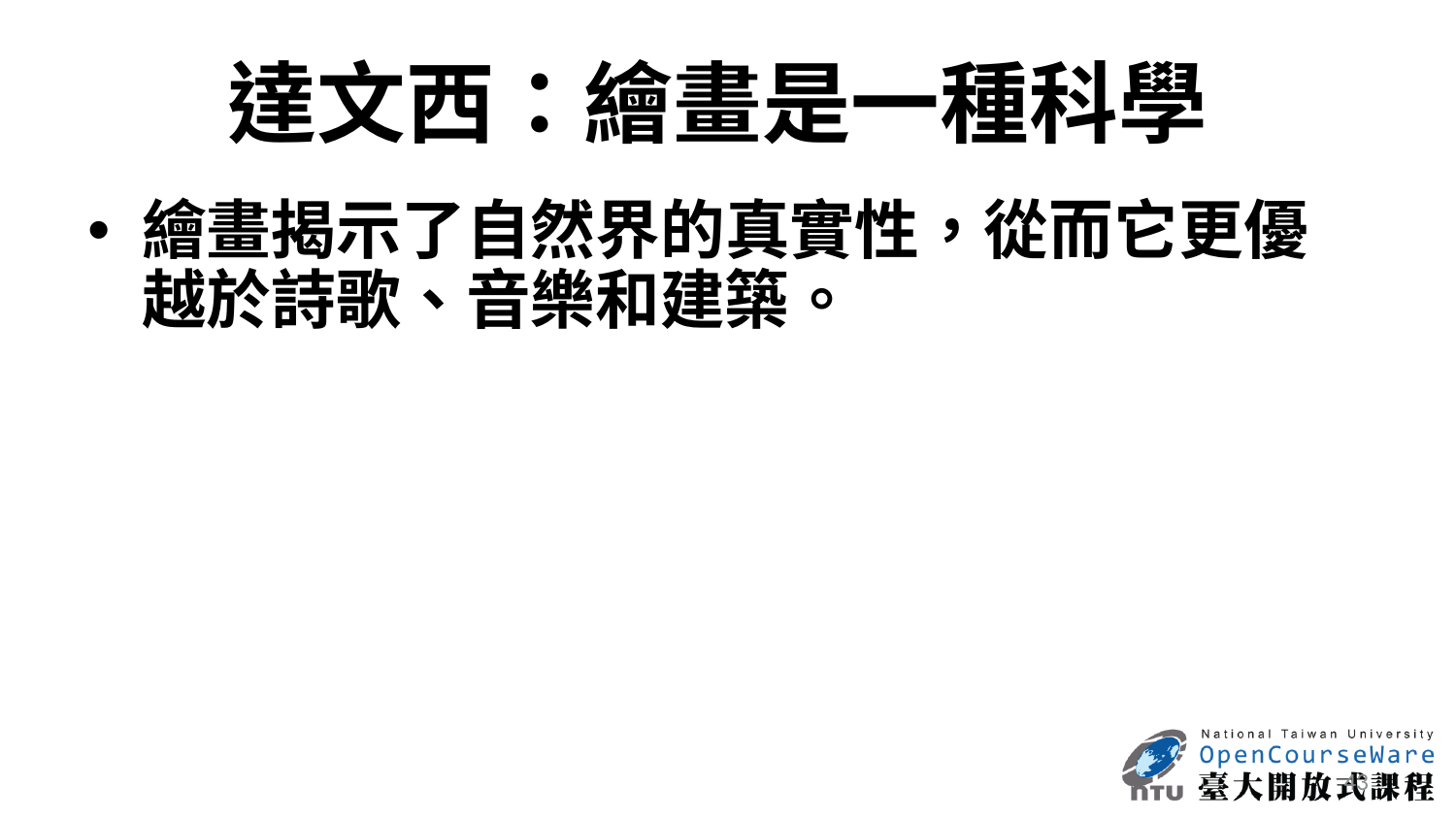

# 達文西：繪畫是一種科學
繪畫揭示了自然界的真實性，從而它更優越於詩歌、音樂和建築。
43